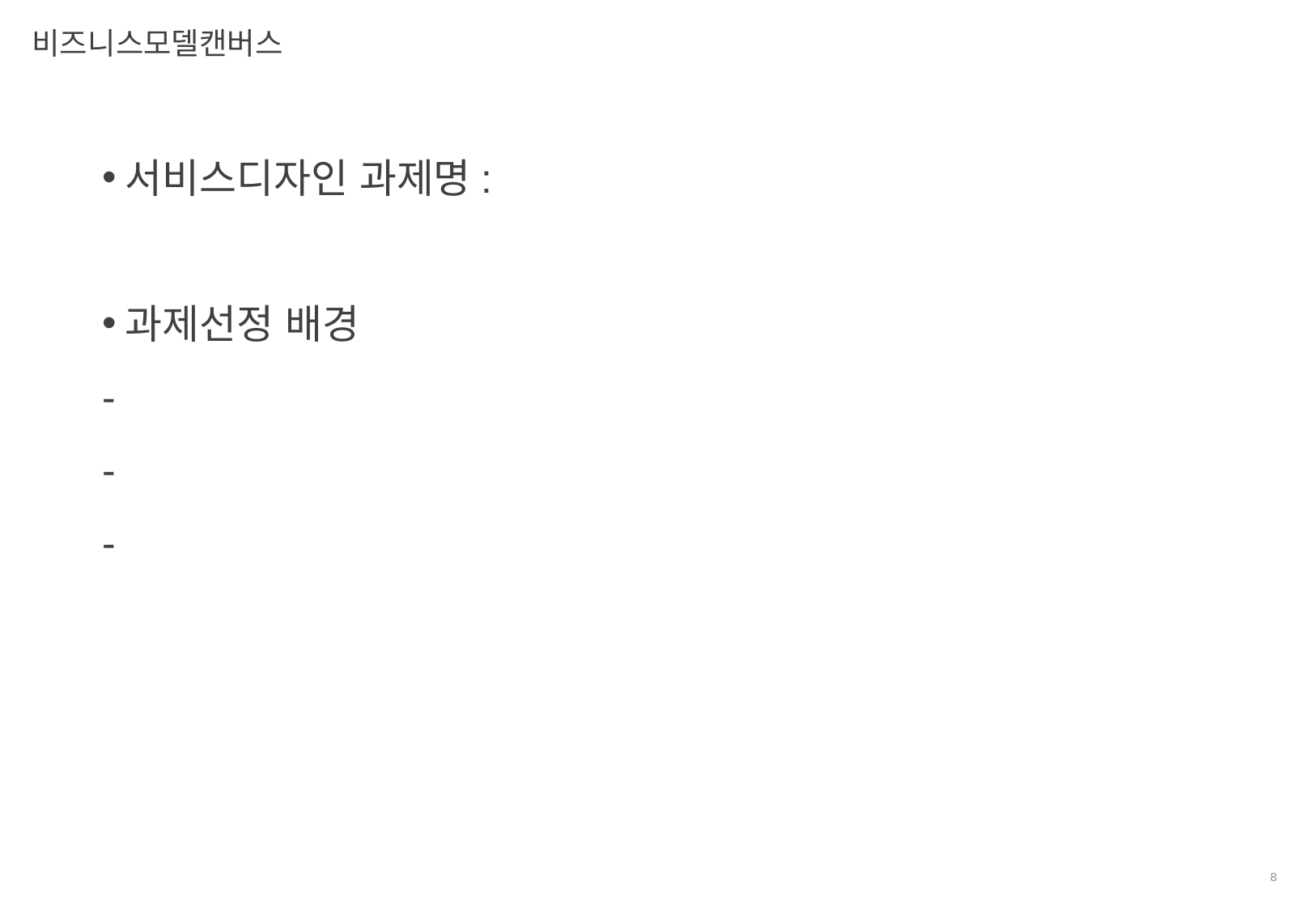

비즈니스모델캔버스

서비스디자인 과제명:

과제선정 배경
-
-
-